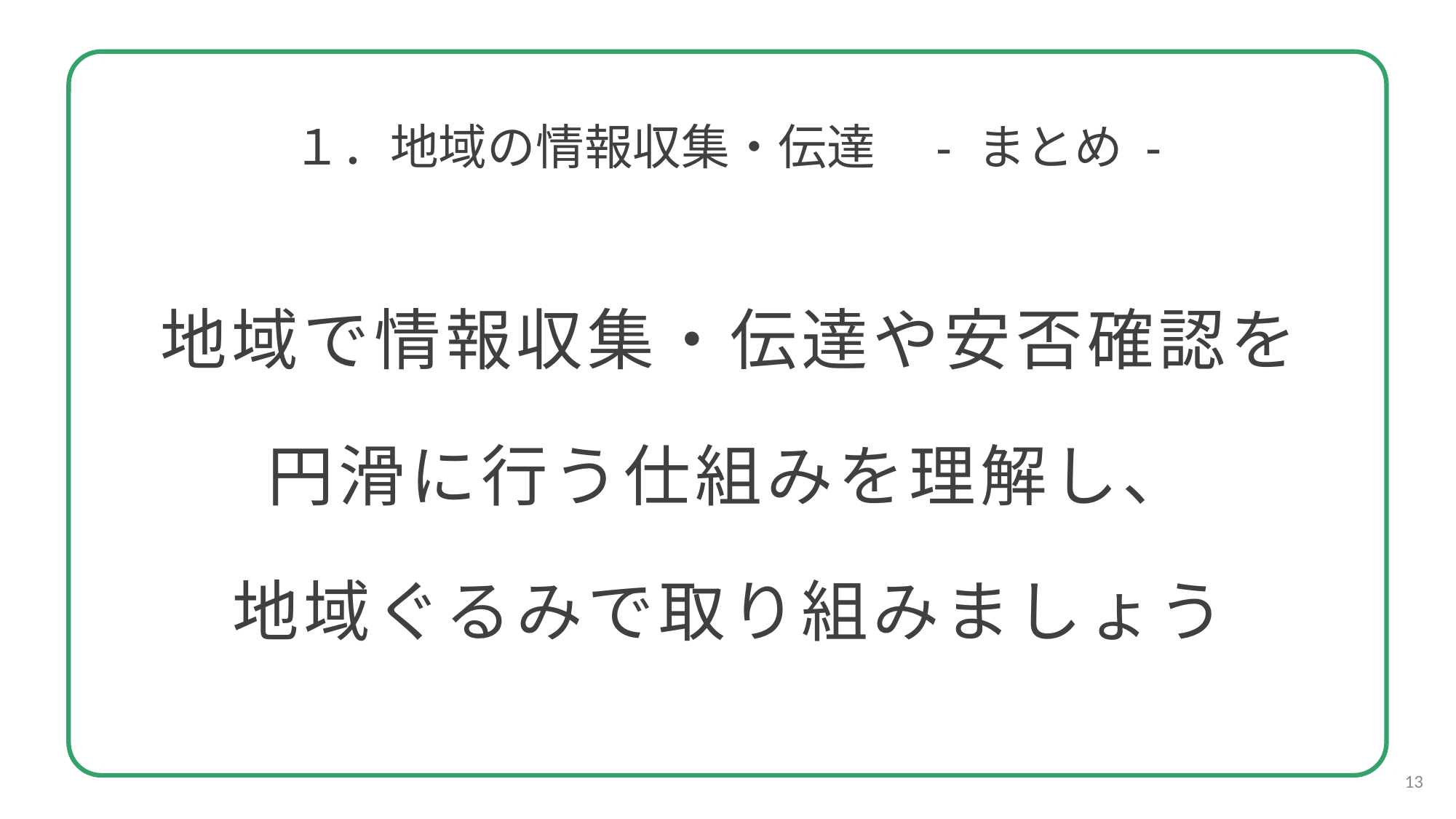

１．地域の情報収集・伝達　- まとめ -
地域で情報収集・伝達や安否確認を
円滑に行う仕組みを理解し、
地域ぐるみで取り組みましょう
13